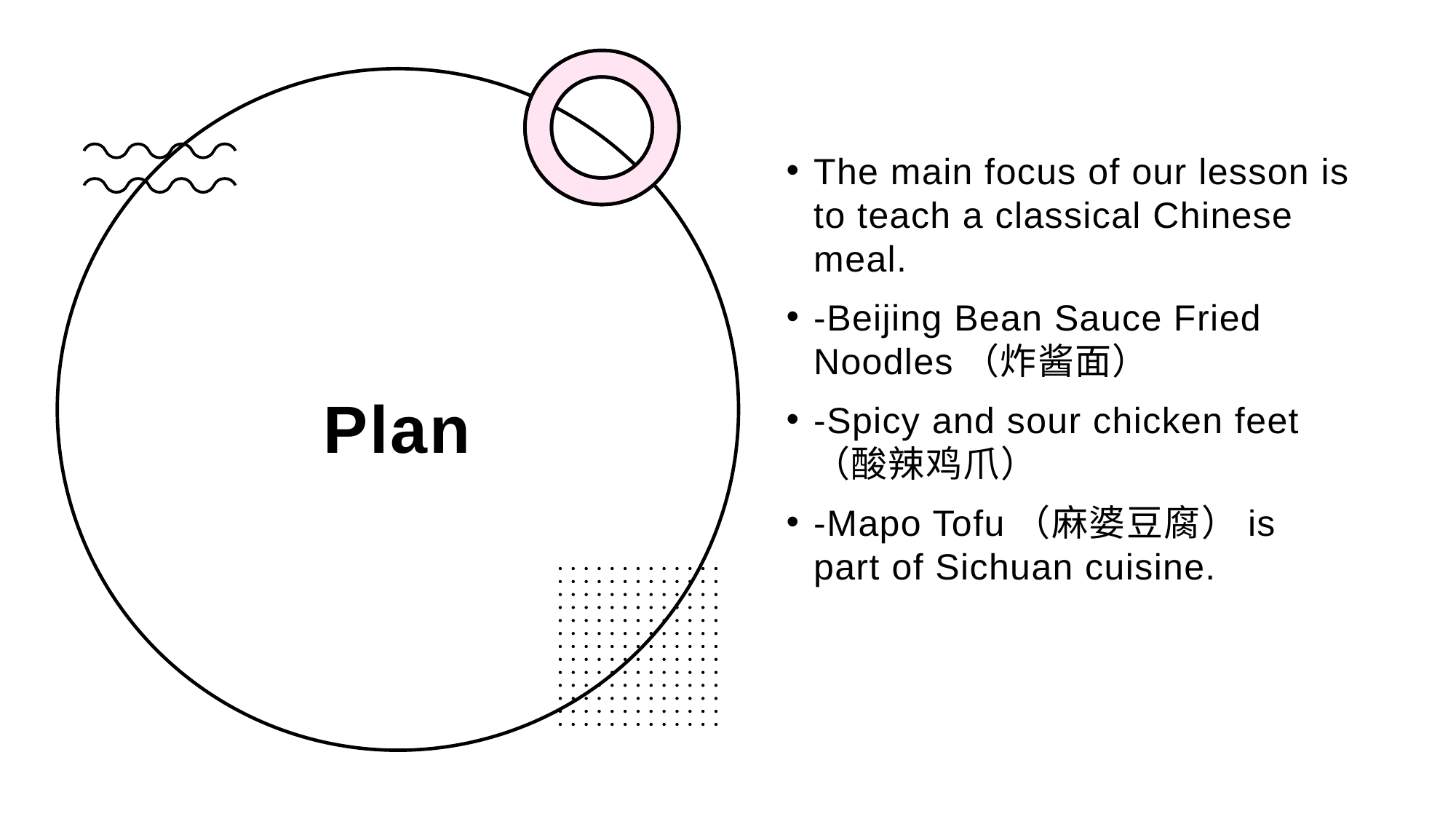

The main focus of our lesson is to teach a classical Chinese meal.
-Beijing Bean Sauce Fried Noodles（炸酱面）
-Spicy and sour chicken feet（酸辣鸡爪）
-Mapo Tofu（麻婆豆腐）is part of Sichuan cuisine.

# Plan